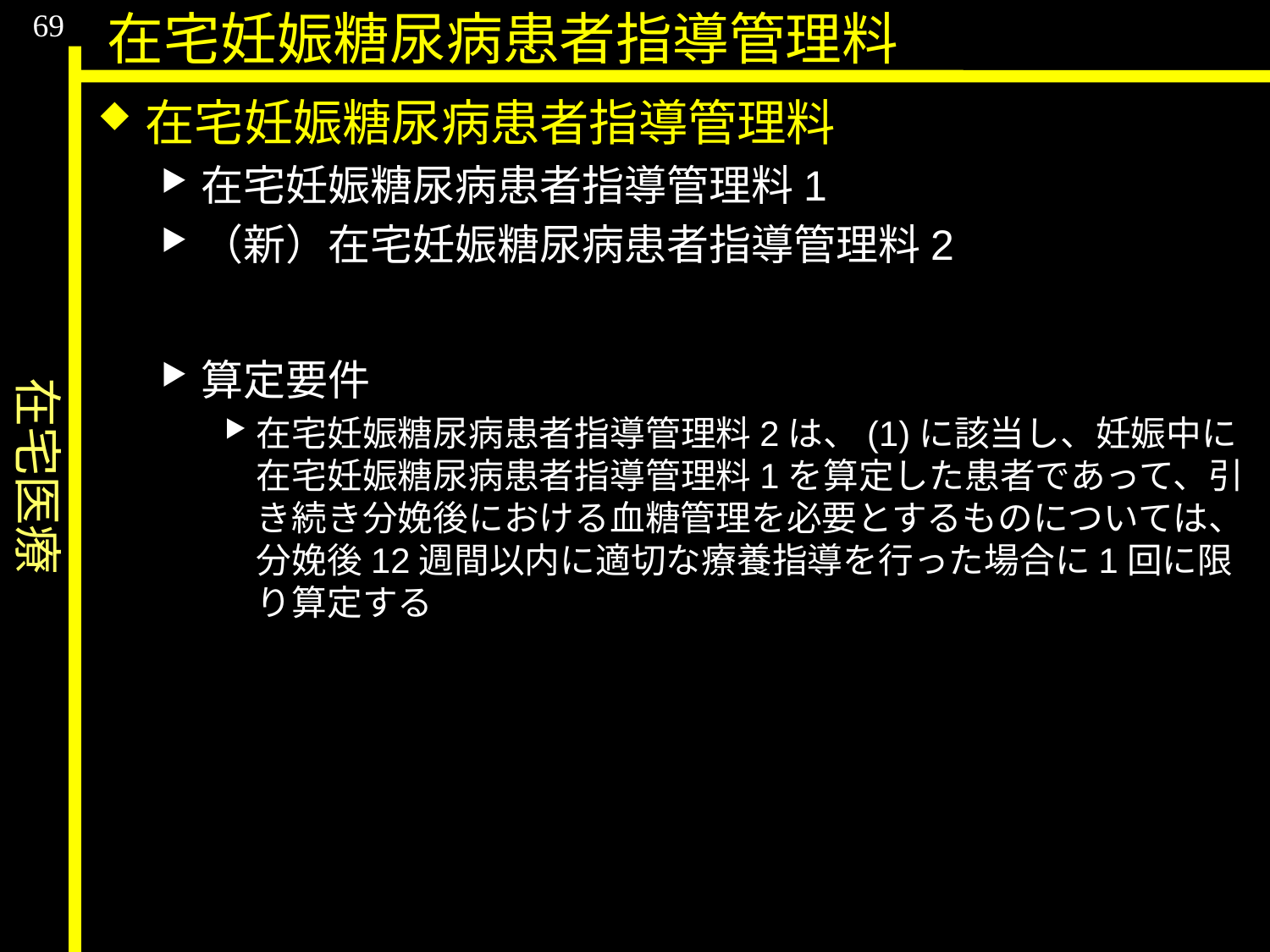

在宅医療
69
在宅妊娠糖尿病患者指導管理料

在宅妊娠糖尿病患者指導管理料
在宅妊娠糖尿病患者指導管理料1
（新）在宅妊娠糖尿病患者指導管理料2

算定要件
在宅妊娠糖尿病患者指導管理料2は、(1)に該当し、妊娠中に在宅妊娠糖尿病患者指導管理料1を算定した患者であって、引き続き分娩後における血糖管理を必要とするものについては、分娩後12週間以内に適切な療養指導を行った場合に1回に限り算定する